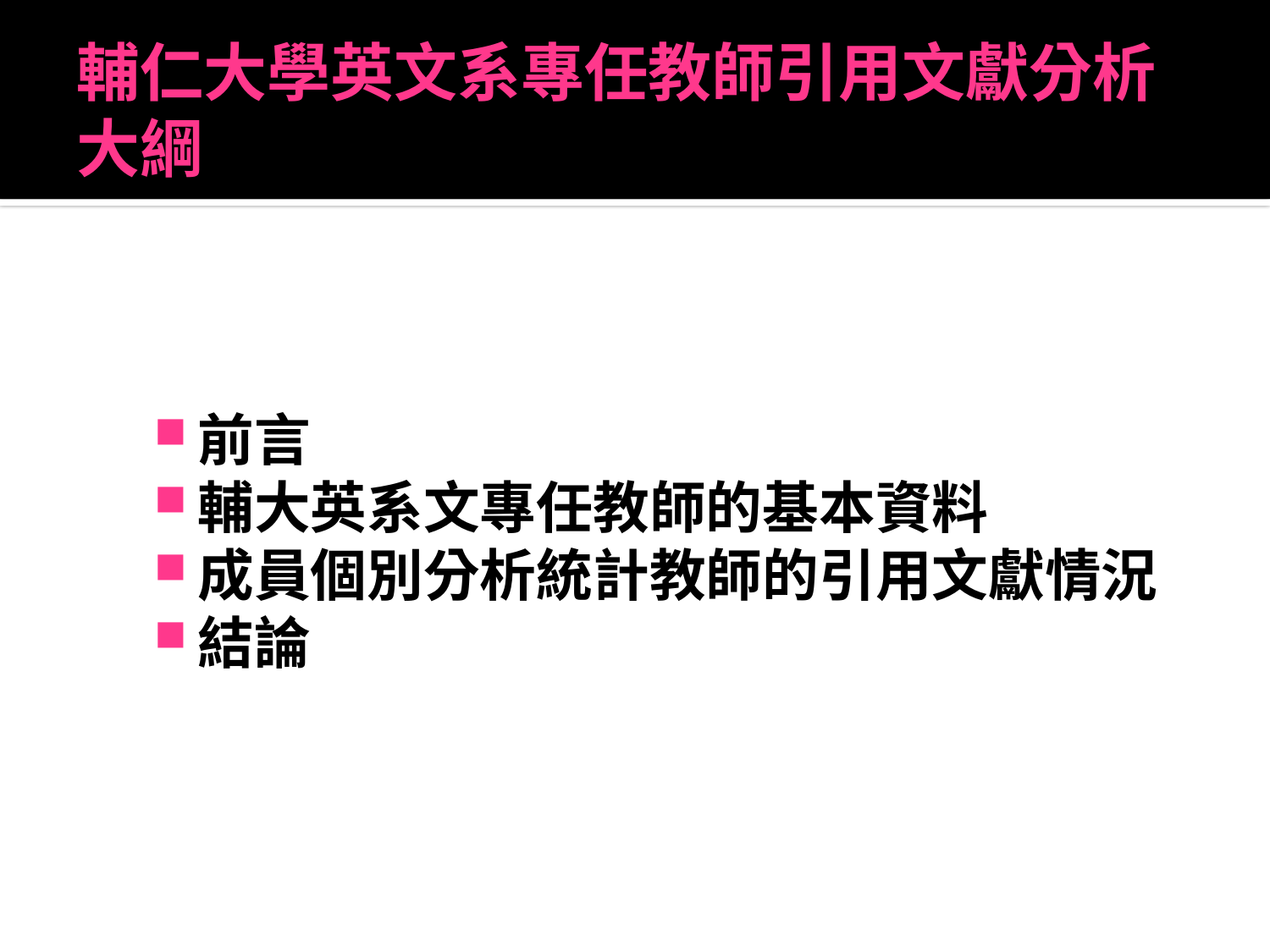

# 輔仁大學英文系專任教師引用文獻分析 大綱

前言
輔大英系文專任教師的基本資料
成員個別分析統計教師的引用文獻情況
結論